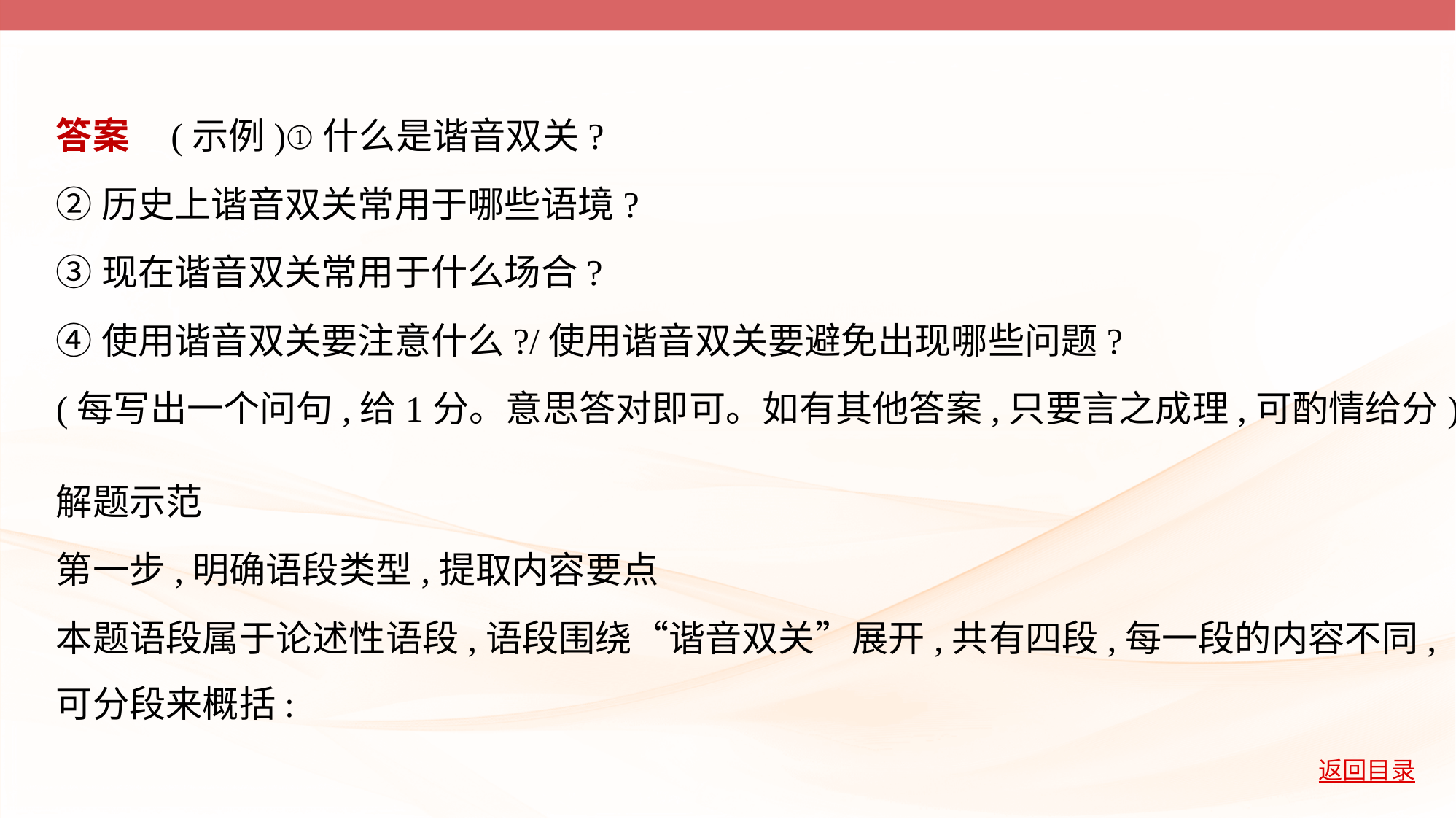

答案    (示例)①什么是谐音双关?
②历史上谐音双关常用于哪些语境?
③现在谐音双关常用于什么场合?
④使用谐音双关要注意什么?/使用谐音双关要避免出现哪些问题?
(每写出一个问句,给1分。意思答对即可。如有其他答案,只要言之成理,可酌情给分)
解题示范
第一步,明确语段类型,提取内容要点
本题语段属于论述性语段,语段围绕“谐音双关”展开,共有四段,每一段的内容不同,
可分段来概括: